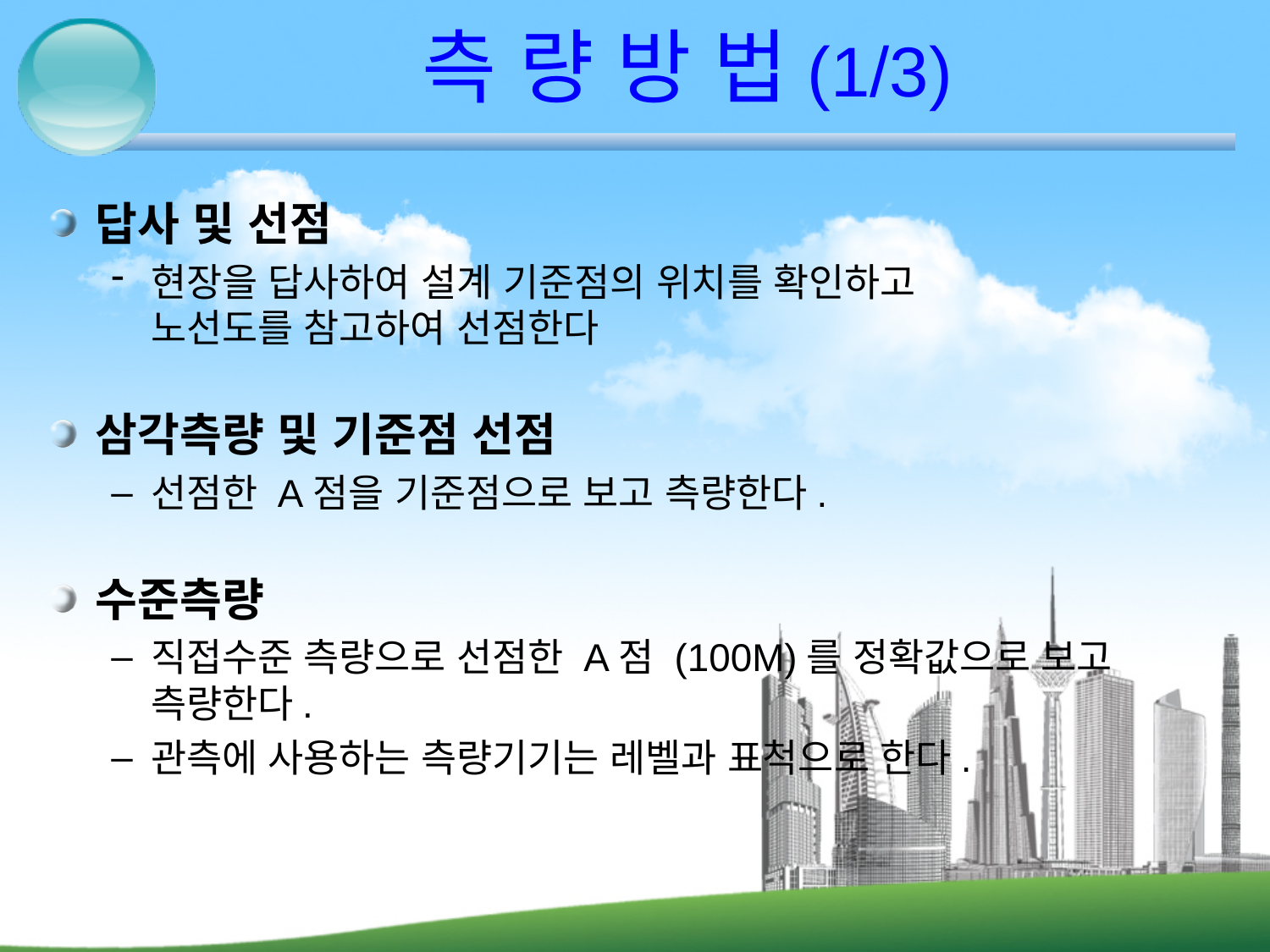

# 측 량 방 법(1/3)
답사 및 선점
현장을 답사하여 설계 기준점의 위치를 확인하고
노선도를 참고하여 선점한다

삼각측량 및 기준점 선점
선점한 A점을 기준점으로 보고 측량한다.

수준측량
직접수준 측량으로 선점한 A점 (100M)를 정확값으로 보고 측량한다.
관측에 사용하는 측량기기는 레벨과 표척으로 한다.